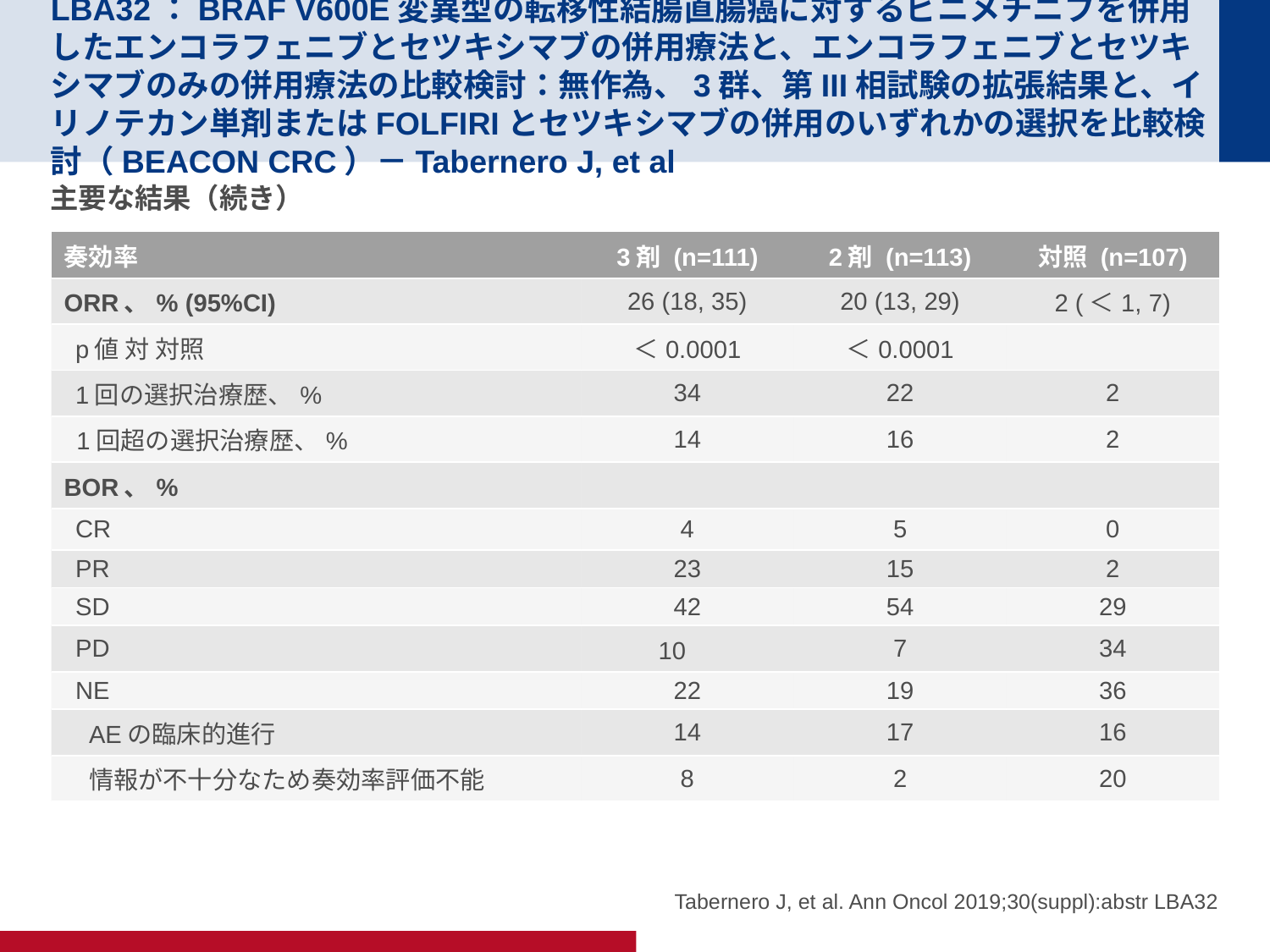

# LBA32：BRAF V600E変異型の転移性結腸直腸癌に対するビニメチニブを併用したエンコラフェニブとセツキシマブの併用療法と、エンコラフェニブとセツキシマブのみの併用療法の比較検討：無作為、3群、第III相試験の拡張結果と、イリノテカン単剤またはFOLFIRIとセツキシマブの併用のいずれかの選択を比較検討（BEACON CRC）－Tabernero J, et al
主要な結果（続き）
| 奏効率 | 3剤 (n=111) | 2剤 (n=113) | 対照 (n=107) |
| --- | --- | --- | --- |
| ORR、% (95%CI) | 26 (18, 35) | 20 (13, 29) | 2 (＜1, 7) |
| p値 対 対照 | ＜0.0001 | ＜0.0001 |  |
| 1回の選択治療歴、% | 34 | 22 | 2 |
| 1回超の選択治療歴、% | 14 | 16 | 2 |
| BOR、% |  |  |  |
| CR | 4 | 5 | 0 |
| PR | 23 | 15 | 2 |
| SD | 42 | 54 | 29 |
| PD | 10 | 7 | 34 |
| NE | 22 | 19 | 36 |
| AEの臨床的進行 | 14 | 17 | 16 |
| 情報が不十分なため奏効率評価不能 | 8 | 2 | 20 |
Tabernero J, et al. Ann Oncol 2019;30(suppl):abstr LBA32